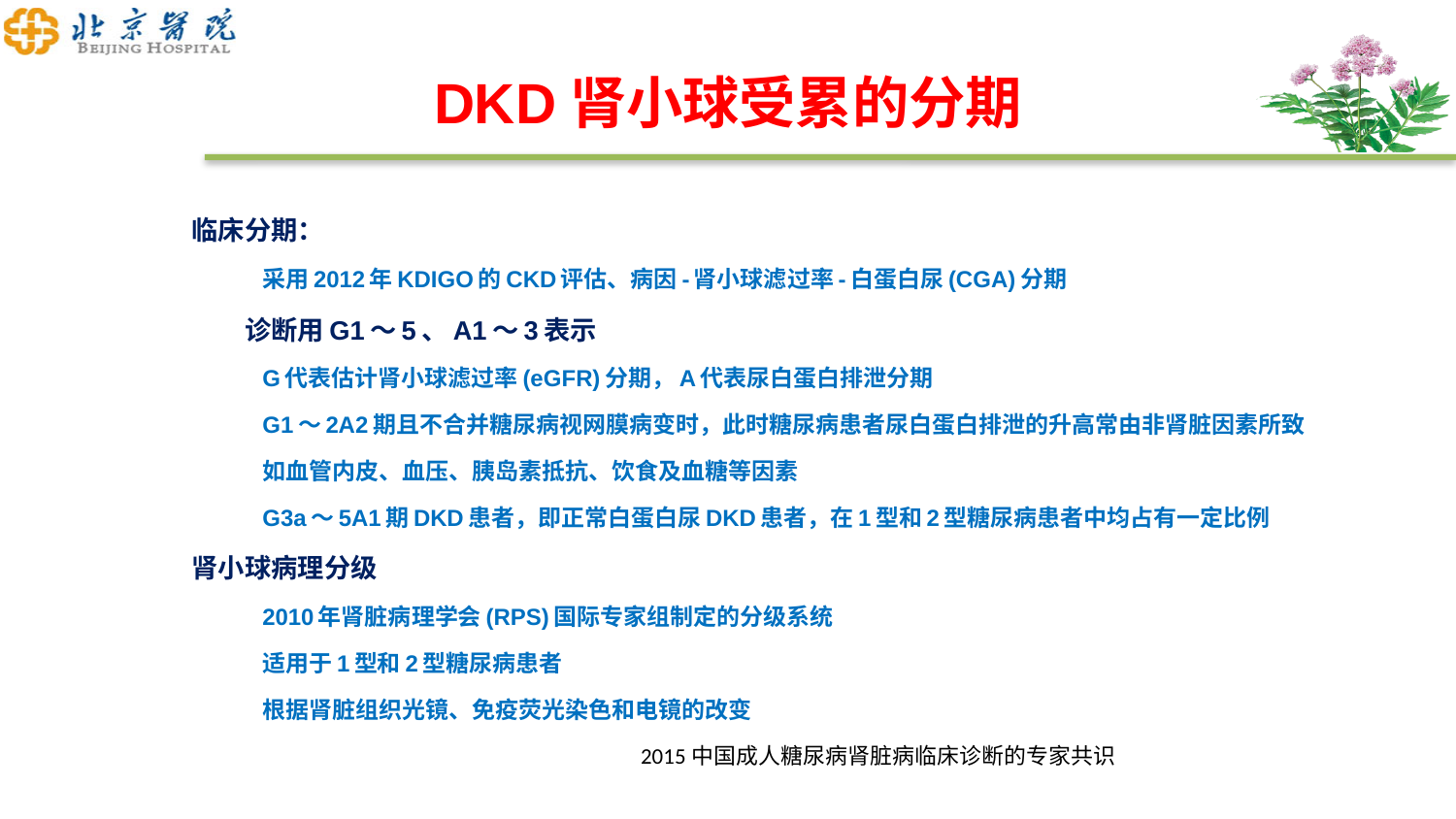

# DKD肾小球受累的分期
临床分期：
采用2012年KDIGO的CKD评估、病因-肾小球滤过率-白蛋白尿(CGA)分期
	诊断用G1～5、A1～3表示
G代表估计肾小球滤过率(eGFR)分期，A代表尿白蛋白排泄分期
G1～2A2期且不合并糖尿病视网膜病变时，此时糖尿病患者尿白蛋白排泄的升高常由非肾脏因素所致
如血管内皮、血压、胰岛素抵抗、饮食及血糖等因素
G3a～5A1期DKD患者，即正常白蛋白尿DKD患者，在1型和2型糖尿病患者中均占有一定比例
肾小球病理分级
2010年肾脏病理学会(RPS)国际专家组制定的分级系统
适用于1型和2型糖尿病患者
根据肾脏组织光镜、免疫荧光染色和电镜的改变
2015中国成人糖尿病肾脏病临床诊断的专家共识